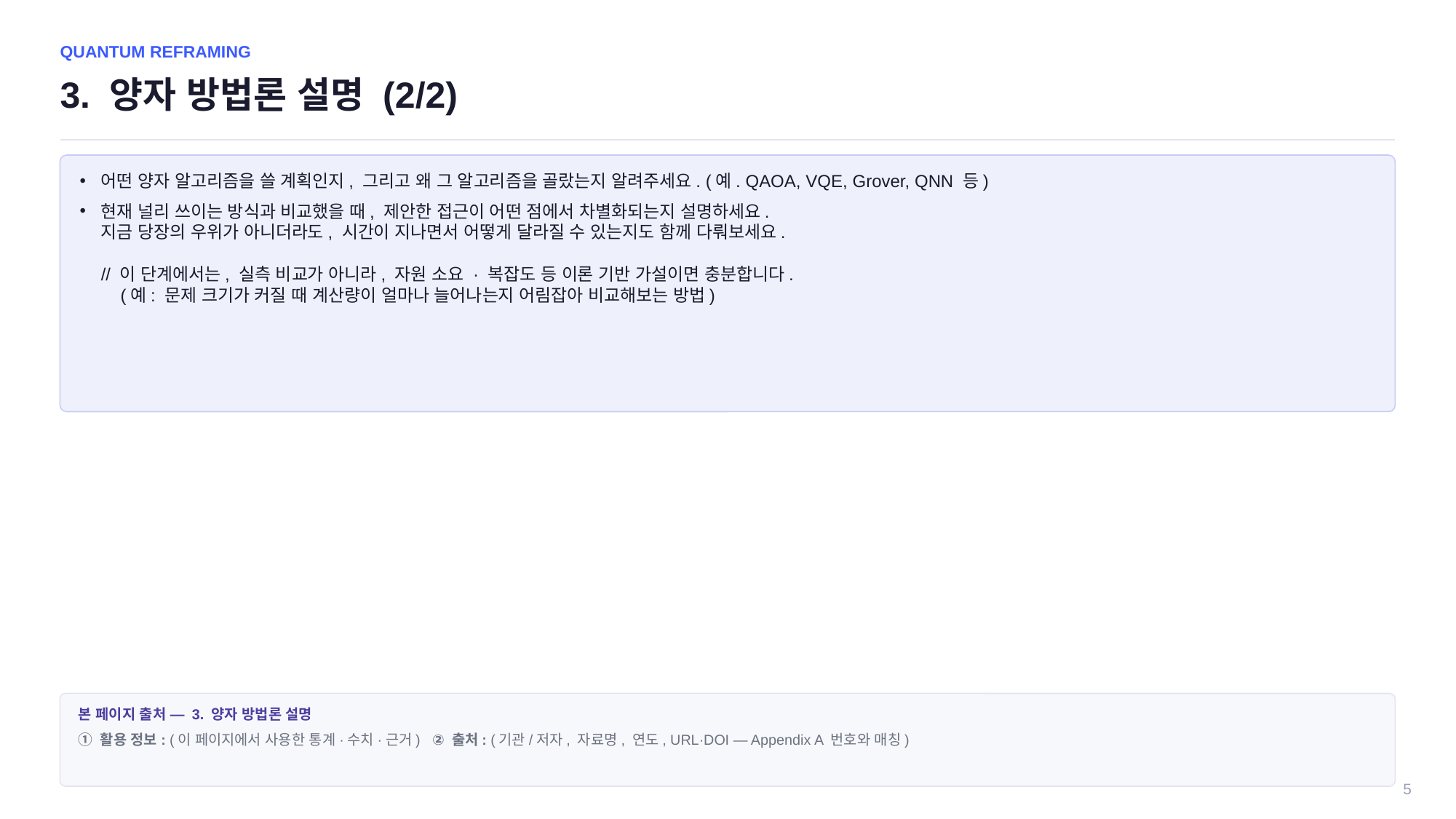

QUANTUM REFRAMING
3. 양자 방법론 설명 (2/2)

어떤 양자 알고리즘을 쓸 계획인지, 그리고 왜 그 알고리즘을 골랐는지 알려주세요. (예. QAOA, VQE, Grover, QNN 등)
현재 널리 쓰이는 방식과 비교했을 때, 제안한 접근이 어떤 점에서 차별화되는지 설명하세요.
지금 당장의 우위가 아니더라도, 시간이 지나면서 어떻게 달라질 수 있는지도 함께 다뤄보세요.
// 이 단계에서는, 실측 비교가 아니라, 자원 소요 · 복잡도 등 이론 기반 가설이면 충분합니다.
    (예: 문제 크기가 커질 때 계산량이 얼마나 늘어나는지 어림잡아 비교해보는 방법)

본 페이지 출처 — 3. 양자 방법론 설명
① 활용 정보: (이 페이지에서 사용한 통계·수치·근거)   ② 출처: (기관/저자, 자료명, 연도, URL·DOI — Appendix A 번호와 매칭)
5